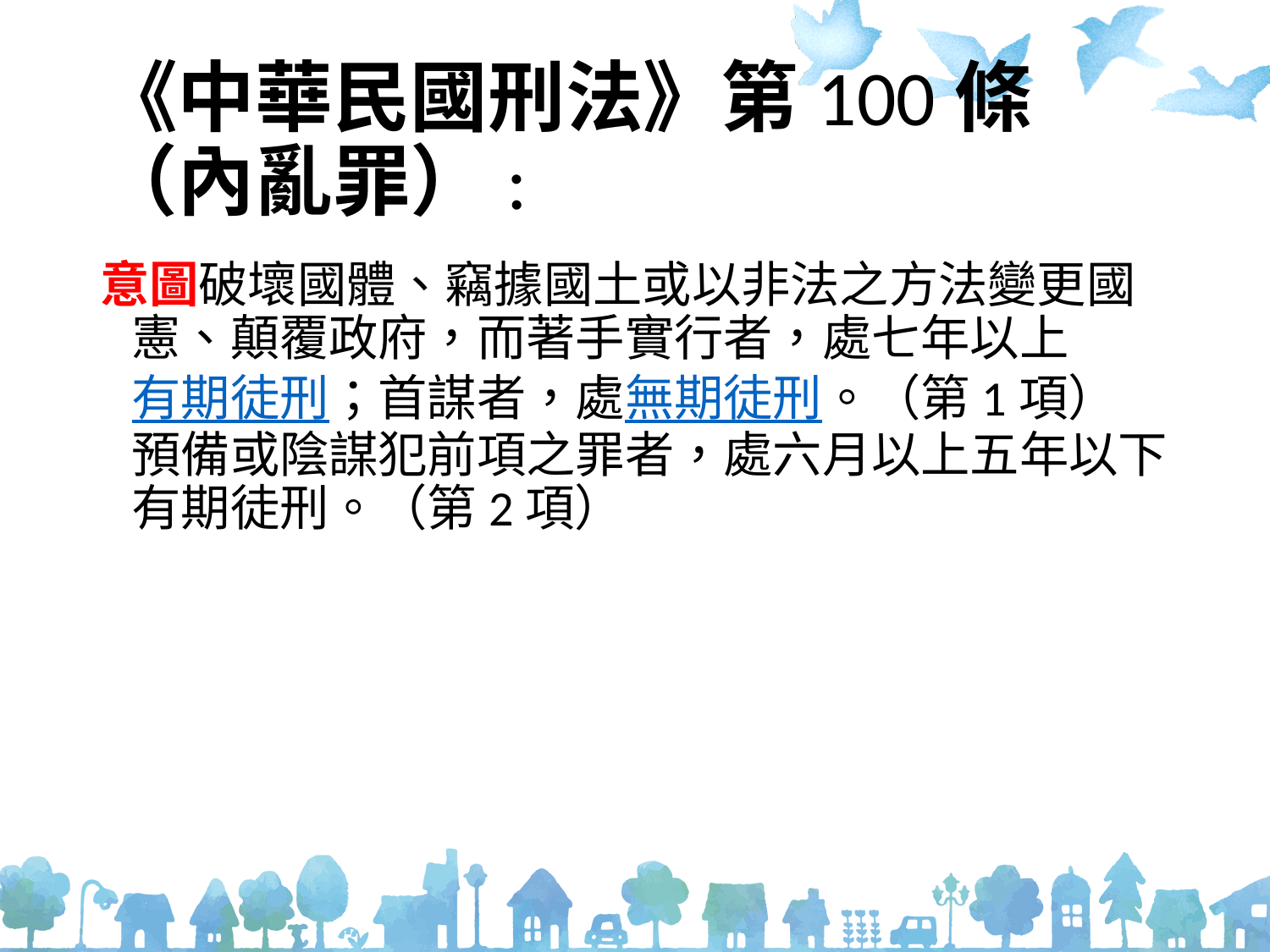

# 《中華民國刑法》第100條（內亂罪）:
意圖破壞國體、竊據國土或以非法之方法變更國憲、顛覆政府，而著手實行者，處七年以上有期徒刑；首謀者，處無期徒刑。（第1項）
預備或陰謀犯前項之罪者，處六月以上五年以下有期徒刑。（第2項）